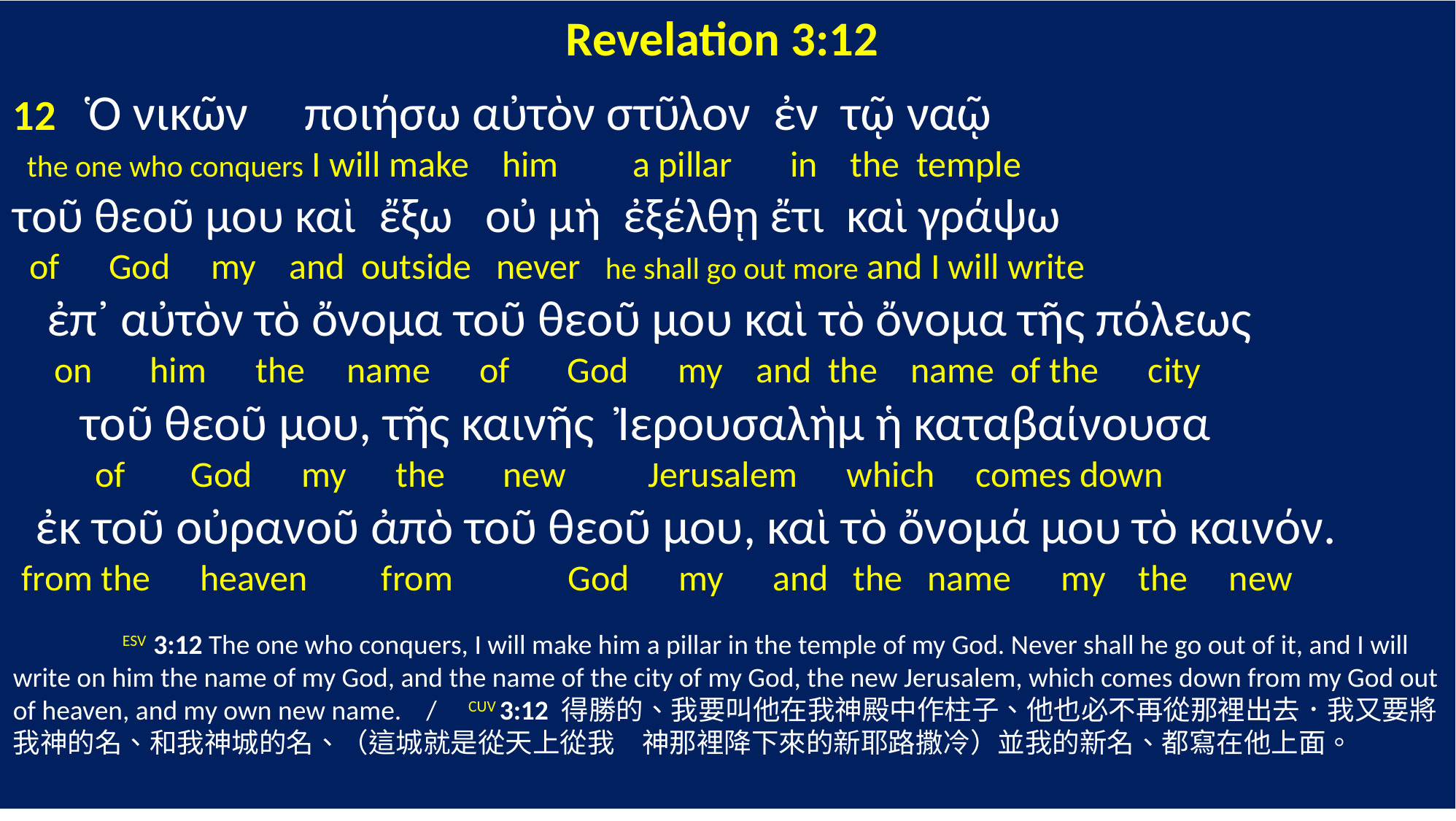

Revelation 3:12

12   Ὁ νικῶν     ποιήσω αὐτὸν στῦλον  ἐν  τῷ ναῷ
  the one who conquers I will make    him         a pillar       in    the  temple
τοῦ θεοῦ μου καὶ  ἔξω   οὐ μὴ  ἐξέλθῃ ἔτι  καὶ γράψω
  of      God     my    and  outside   never   he shall go out more and I will write
   ἐπ᾽ αὐτὸν τὸ ὄνομα τοῦ θεοῦ μου καὶ τὸ ὄνομα τῆς πόλεως
     on       him      the     name      of       God      my    and  the    name  of the      city
      τοῦ θεοῦ μου, τῆς καινῆς  Ἰερουσαλὴμ ἡ καταβαίνουσα
          of        God      my      the       new          Jerusalem      which     comes down
  ἐκ τοῦ οὐρανοῦ ἀπὸ τοῦ θεοῦ μου, καὶ τὸ ὄνομά μου τὸ καινόν.
 from the      heaven         from              God      my      and   the   name      my    the     new

	ESV  3:12 The one who conquers, I will make him a pillar in the temple of my God. Never shall he go out of it, and I will write on him the name of my God, and the name of the city of my God, the new Jerusalem, which comes down from my God out of heaven, and my own new name.    /     CUV 3:12 得勝的、我要叫他在我神殿中作柱子、他也必不再從那裡出去．我又要將我神的名、和我神城的名、（這城就是從天上從我　神那裡降下來的新耶路撒冷）並我的新名、都寫在他上面。